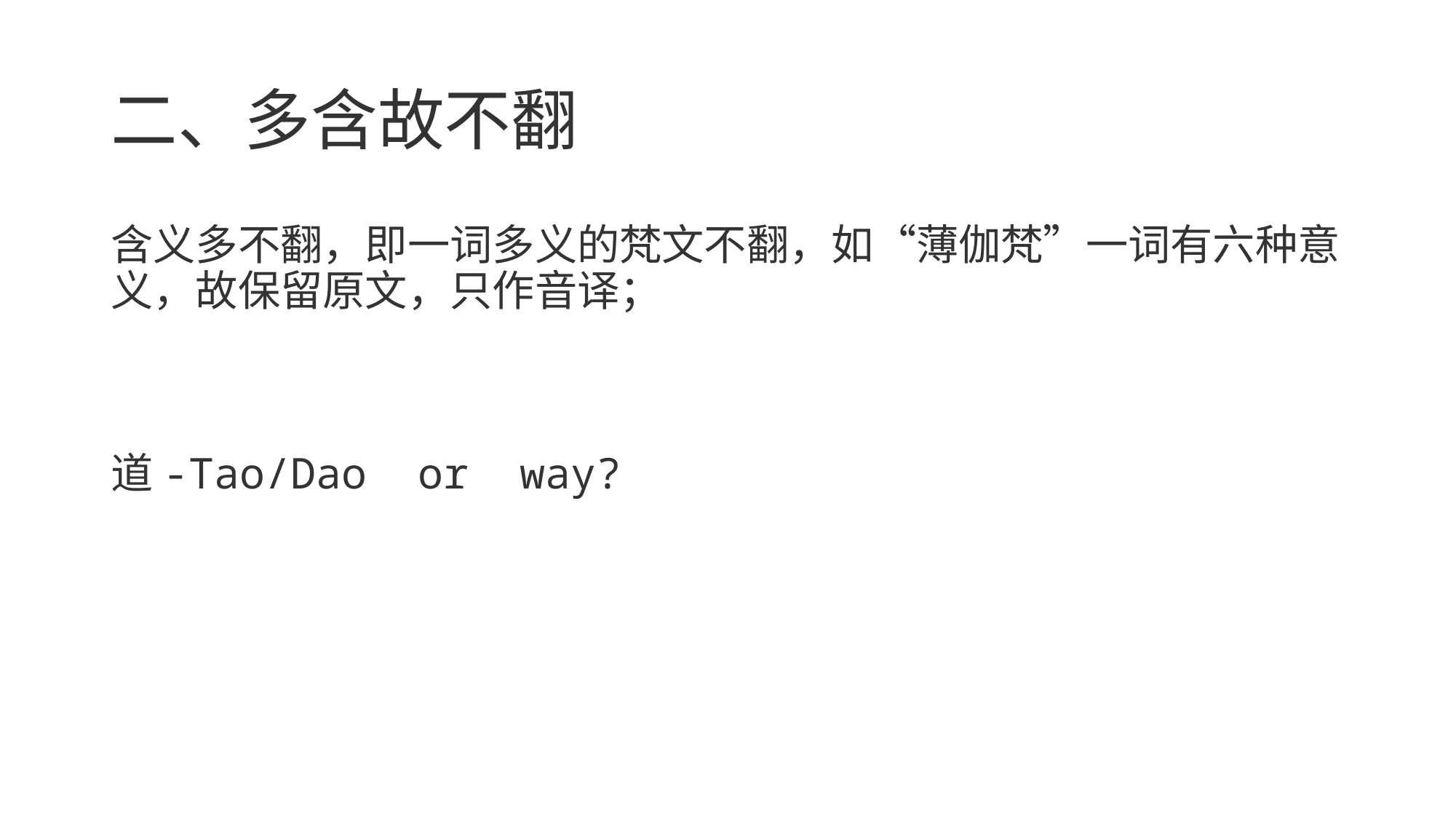

# 二、多含故不翻
含义多不翻，即一词多义的梵文不翻，如“薄伽梵”一词有六种意义，故保留原文，只作音译；

道-Tao/Dao  or  way?